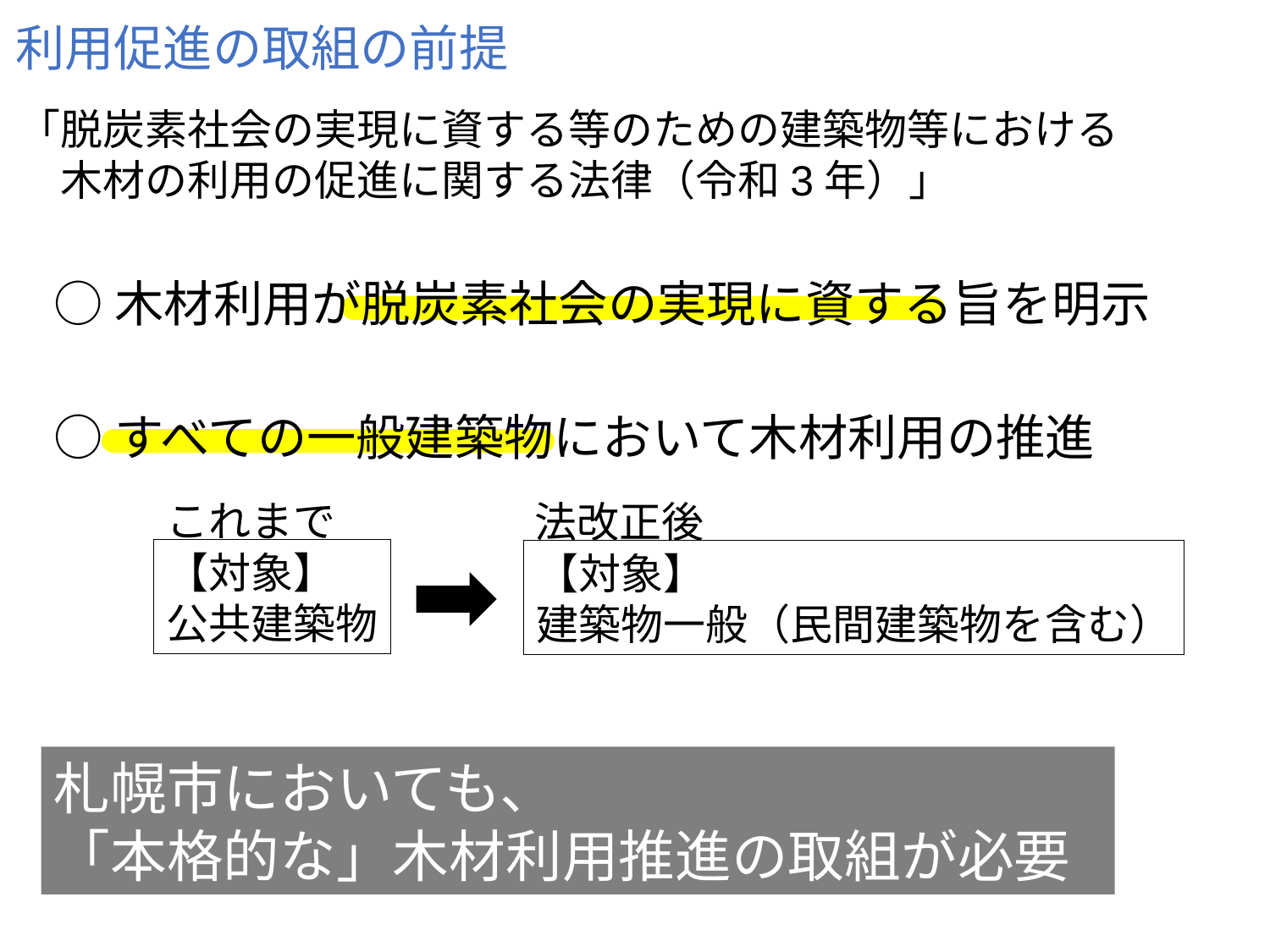

利用促進の取組の前提
「脱炭素社会の実現に資する等のための建築物等における
　木材の利用の促進に関する法律（令和3年）」
○木材利用が脱炭素社会の実現に資する旨を明示
○すべての一般建築物において木材利用の推進
これまで
法改正後
【対象】
公共建築物
【対象】
建築物一般（民間建築物を含む）

札幌市においても、
「本格的な」木材利用推進の取組が必要